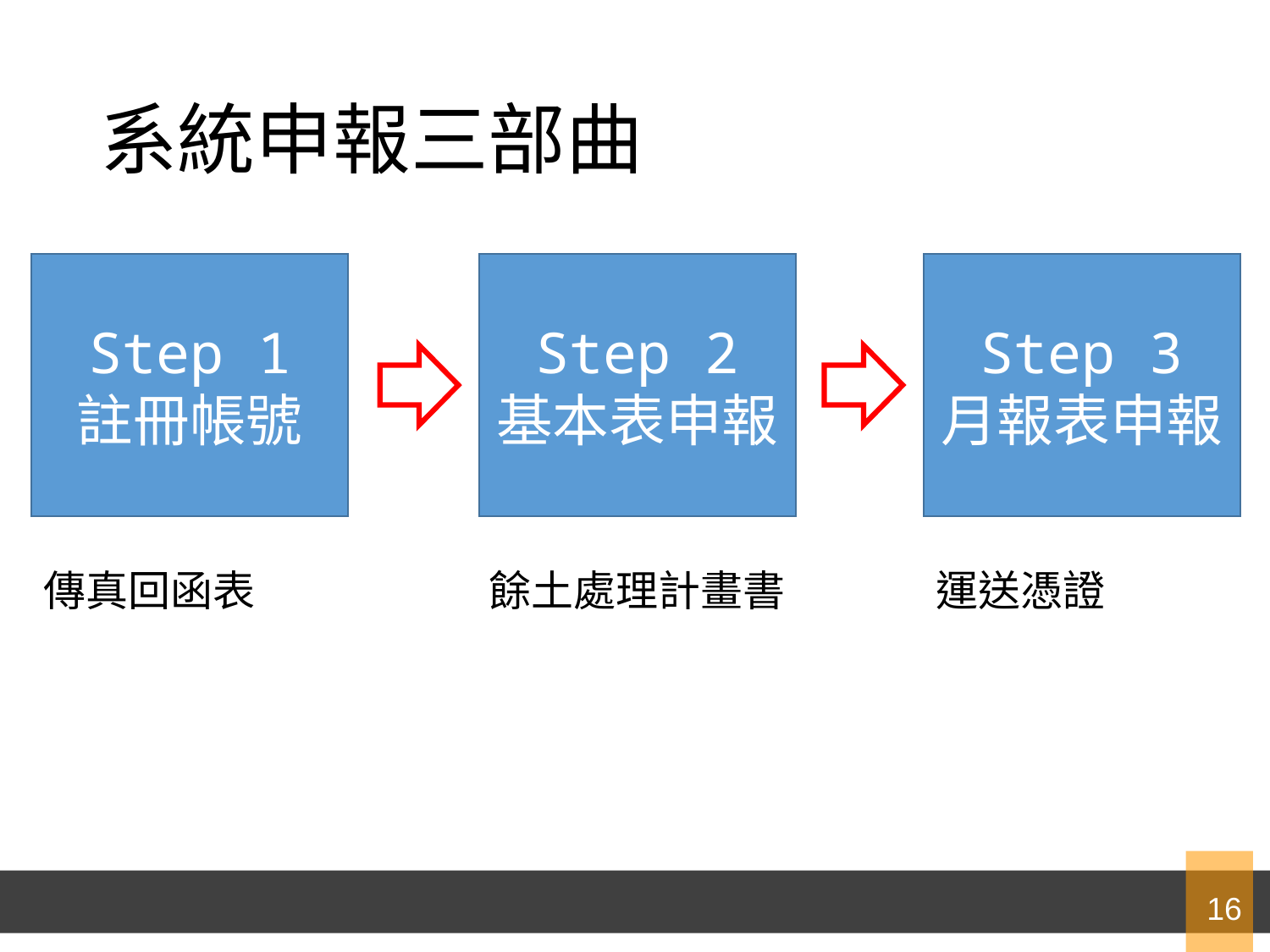

# 系統申報三部曲
Step 3
月報表申報
Step 2
基本表申報
Step 1
註冊帳號

運送憑證
餘土處理計畫書
傳真回函表
16